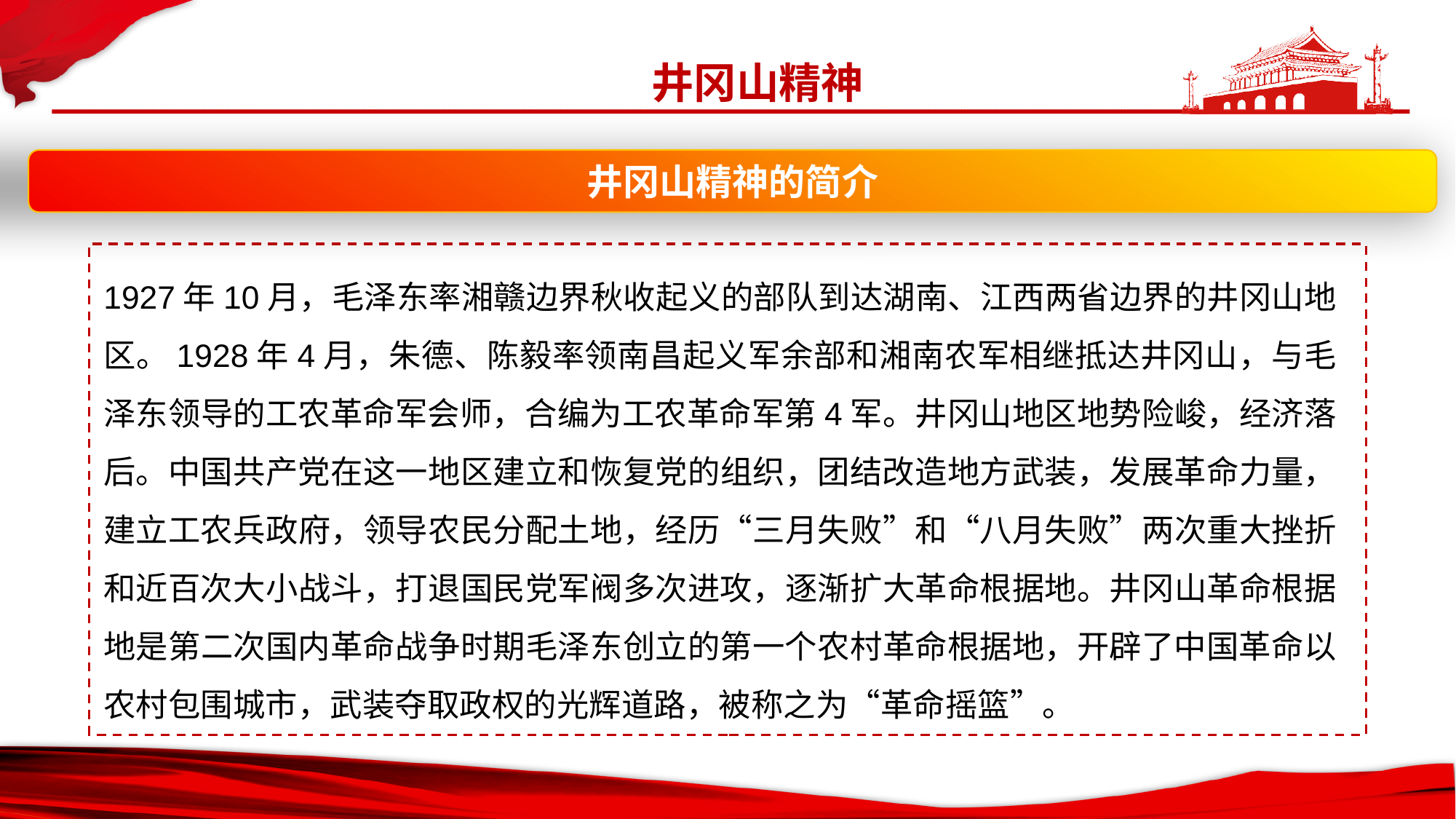

井冈山精神

井冈山精神的简介

1927年10月，毛泽东率湘赣边界秋收起义的部队到达湖南、江西两省边界的井冈山地区。1928年4月，朱德、陈毅率领南昌起义军余部和湘南农军相继抵达井冈山，与毛泽东领导的工农革命军会师，合编为工农革命军第4军。井冈山地区地势险峻，经济落后。中国共产党在这一地区建立和恢复党的组织，团结改造地方武装，发展革命力量，建立工农兵政府，领导农民分配土地，经历“三月失败”和“八月失败”两次重大挫折和近百次大小战斗，打退国民党军阀多次进攻，逐渐扩大革命根据地。井冈山革命根据地是第二次国内革命战争时期毛泽东创立的第一个农村革命根据地，开辟了中国革命以农村包围城市，武装夺取政权的光辉道路，被称之为“革命摇篮”。